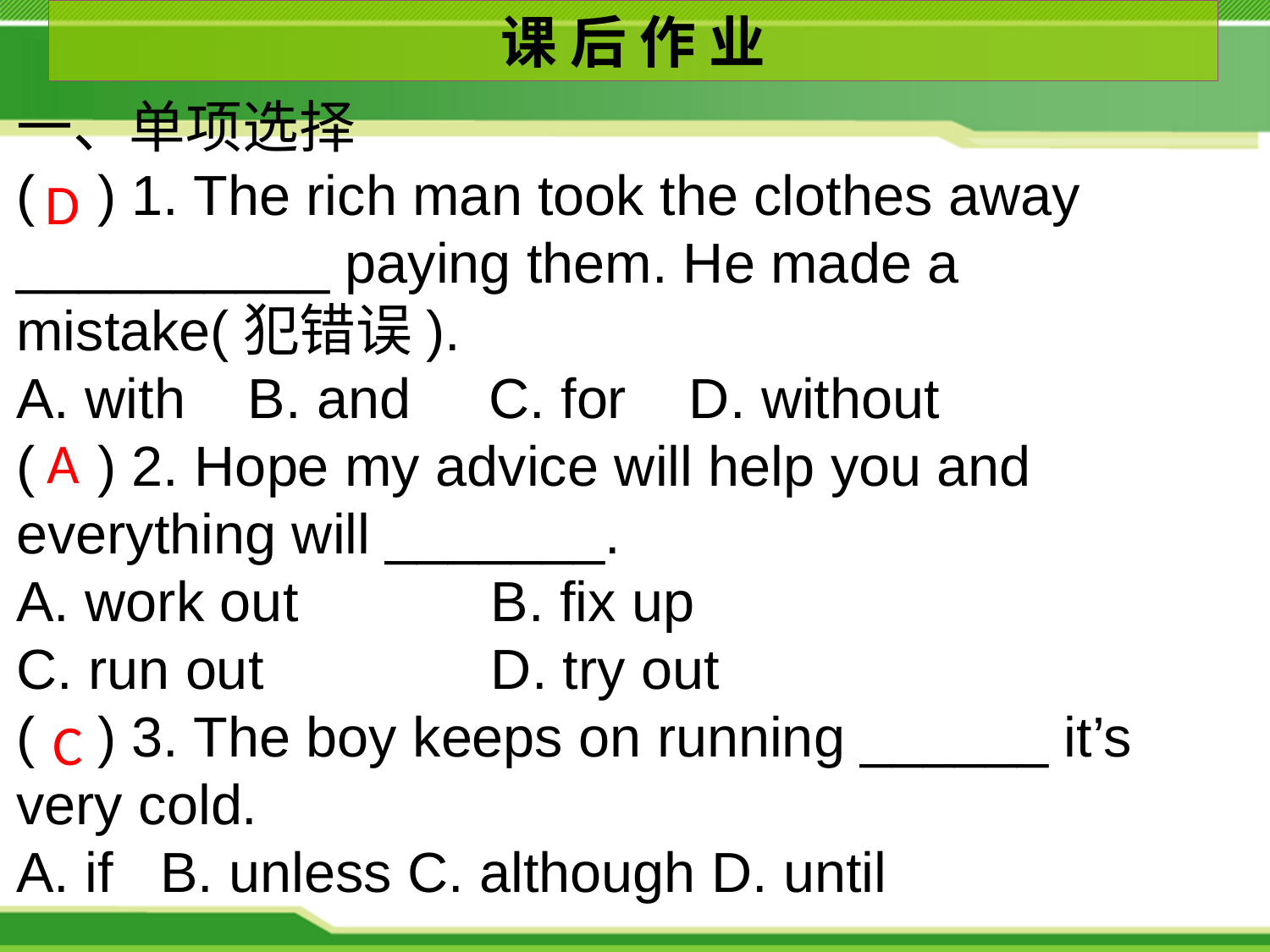

课 后 作 业
一、单项选择
(    ) 1. The rich man took the clothes away __________ paying them. He made a mistake(犯错误).
A. with    B. and     C. for    D. without
(    ) 2. Hope my advice will help you and everything will _______.
A. work out	      B. fix up
C. run out     	      D. try out
(    ) 3. The boy keeps on running ______ it’s very cold.
A. if   B. unless C. although D. until
D
A
C